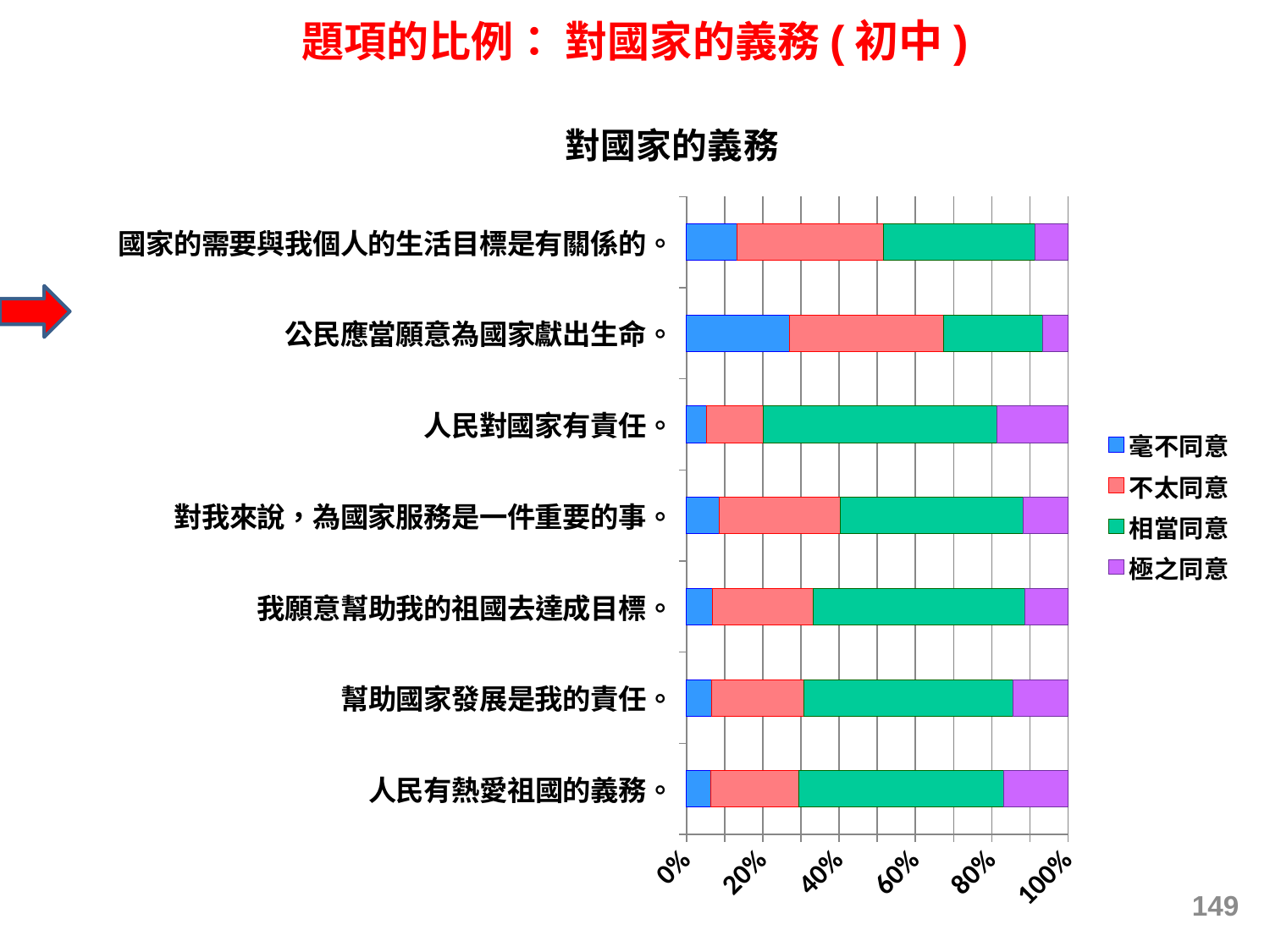

題項的比例： 對國家的義務(初中)

### Chart: 對國家的義務

| Category | 毫不同意 | 不太同意 | 相當同意 | 極之同意 |
|---|---|---|---|---|
| 人民有熱愛祖國的義務。 | 0.06366585563665846 | 0.23154906731549132 | 0.5355501486888348 | 0.16923492835901588 |
| 幫助國家發展是我的責任。 | 0.06530557057869119 | 0.24175229853975141 | 0.5493510005408336 | 0.1435911303407253 |
| 我願意幫助我的祖國去達成目標。 | 0.06850053937432579 | 0.2632146709816622 | 0.5548813376483299 | 0.11340345199568502 |
| 對我來說，為國家服務是一件重要的事。 | 0.08665136995546026 | 0.316776892968013 | 0.4784721284923743 | 0.1180996085841546 |
| 人民對國家有責任。 | 0.051976177585273405 | 0.15024363833243184 | 0.6109907958852193 | 0.18678938819707747 |
| 公民應當願意為國家獻出生命。 | 0.2692828146143445 | 0.405006765899867 | 0.2596752368064953 | 0.06603518267929635 |
| 國家的需要與我個人的生活目標是有關係的。 | 0.13294563159318418 | 0.3843657019204781 | 0.3961319989180426 | 0.0865566675682991 |
149